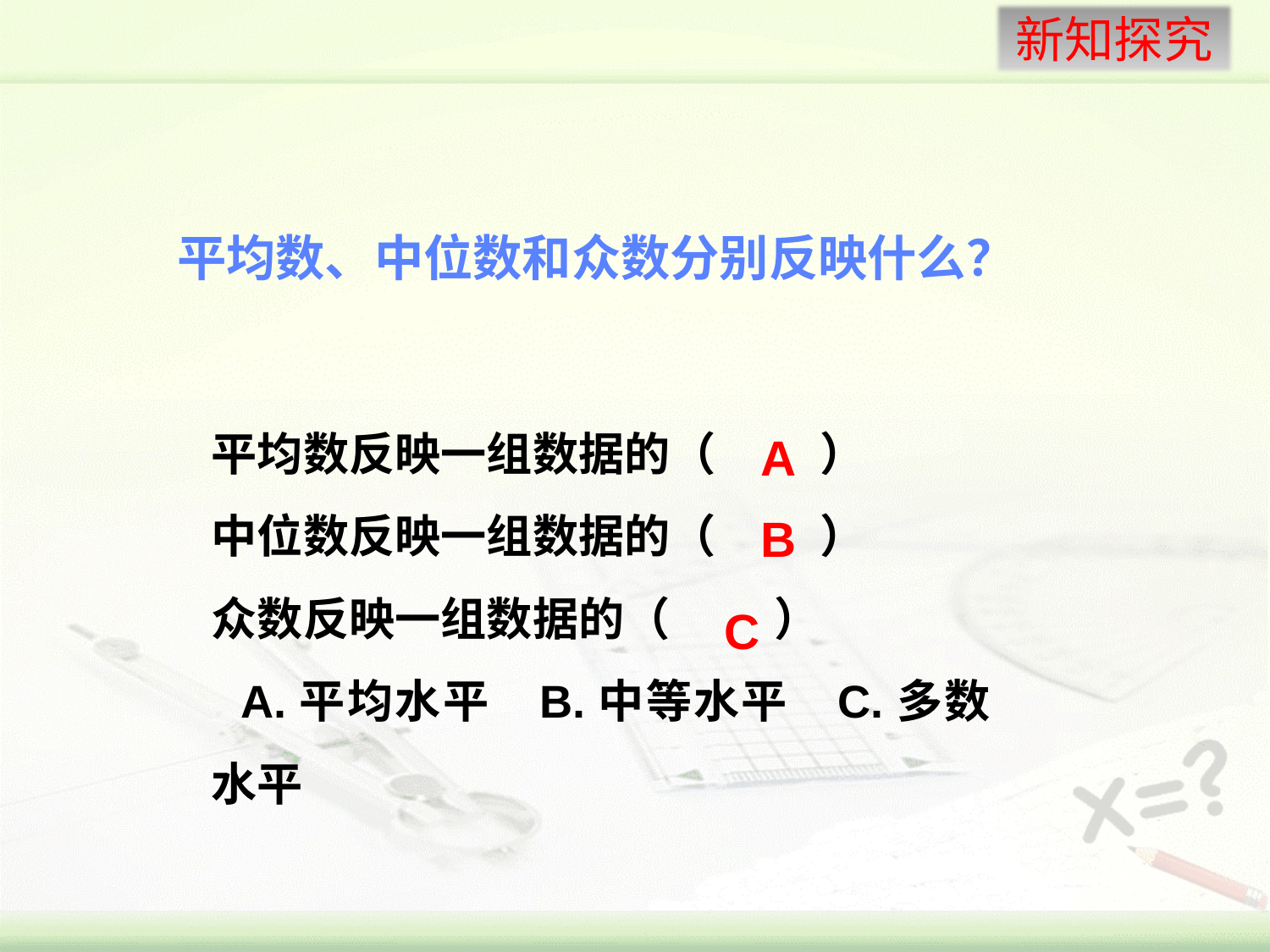

平均数、中位数和众数分别反映什么？
平均数反映一组数据的（          ）
中位数反映一组数据的（          ）
众数反映一组数据的（          ）
  A.平均水平   B.中等水平   C.多数水平
A
B
C